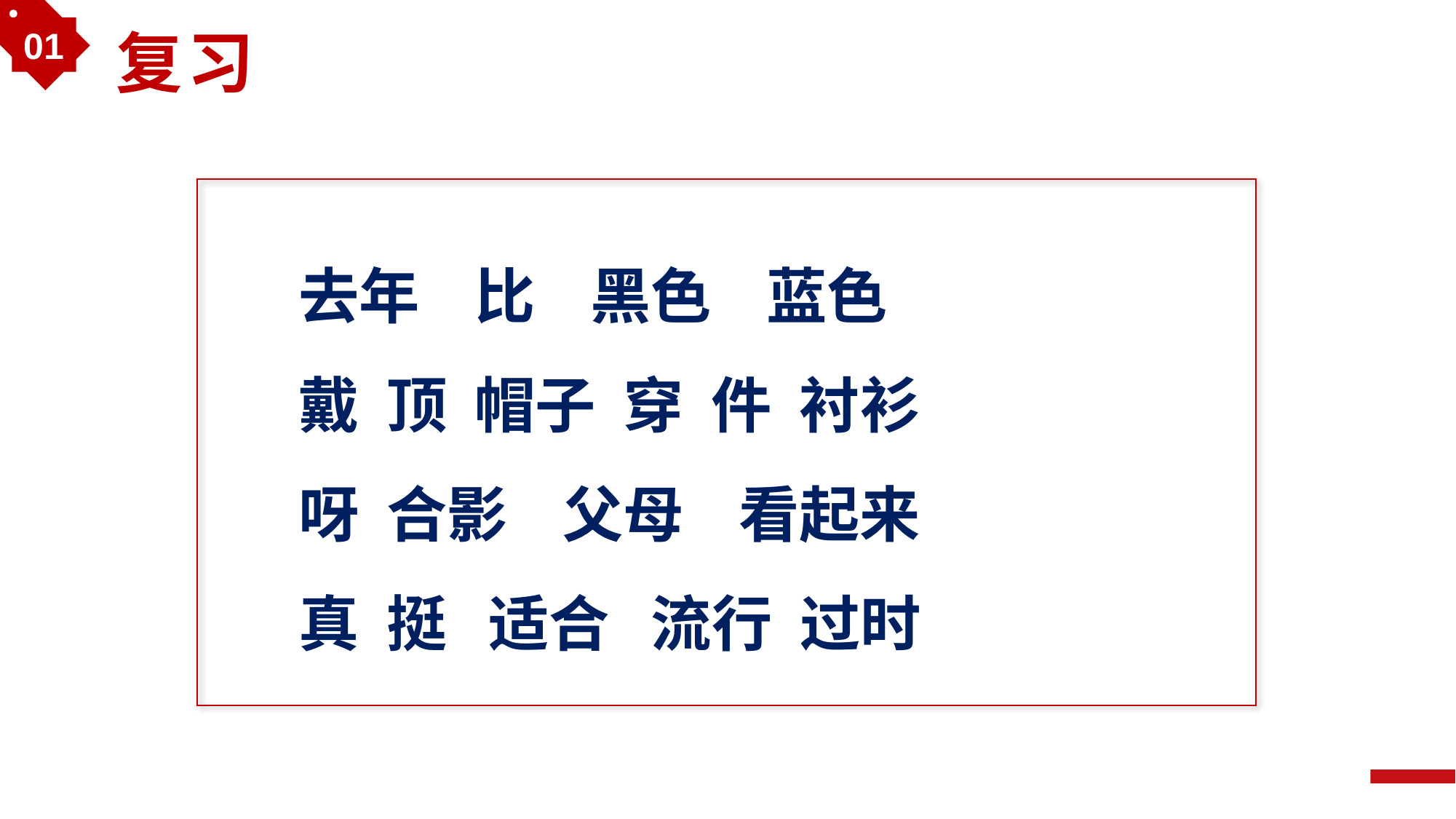

01
复习

去年    比    黑色    蓝色
戴  顶  帽子  穿  件  衬衫
呀  合影    父母    看起来
真  挺   适合   流行  过时